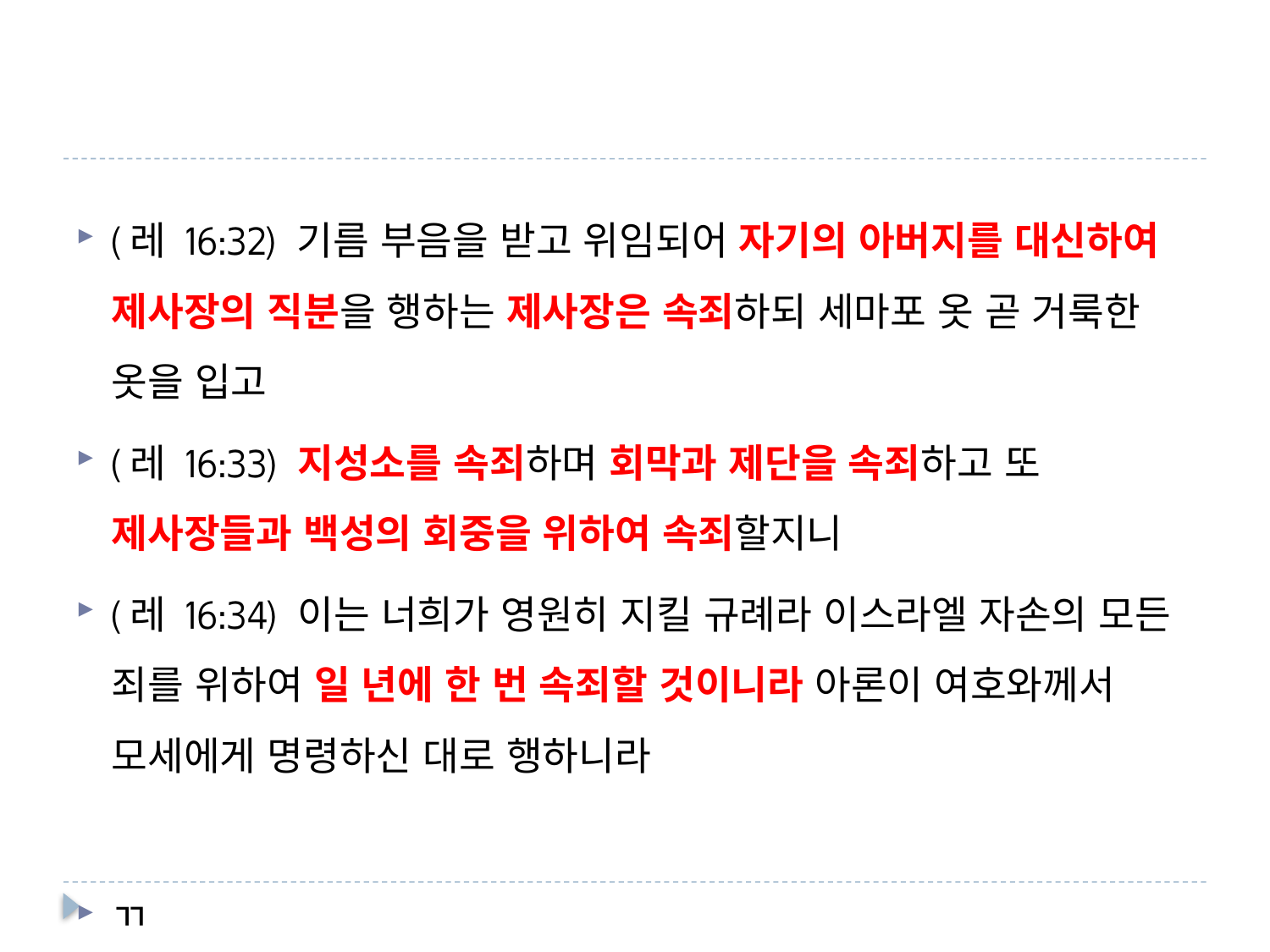

#
(레 16:32) 기름 부음을 받고 위임되어 자기의 아버지를 대신하여 제사장의 직분을 행하는 제사장은 속죄하되 세마포 옷 곧 거룩한 옷을 입고
(레 16:33) 지성소를 속죄하며 회막과 제단을 속죄하고 또 제사장들과 백성의 회중을 위하여 속죄할지니
(레 16:34) 이는 너희가 영원히 지킬 규례라 이스라엘 자손의 모든 죄를 위하여 일 년에 한 번 속죄할 것이니라 아론이 여호와께서 모세에게 명령하신 대로 행하니라

ㄲ